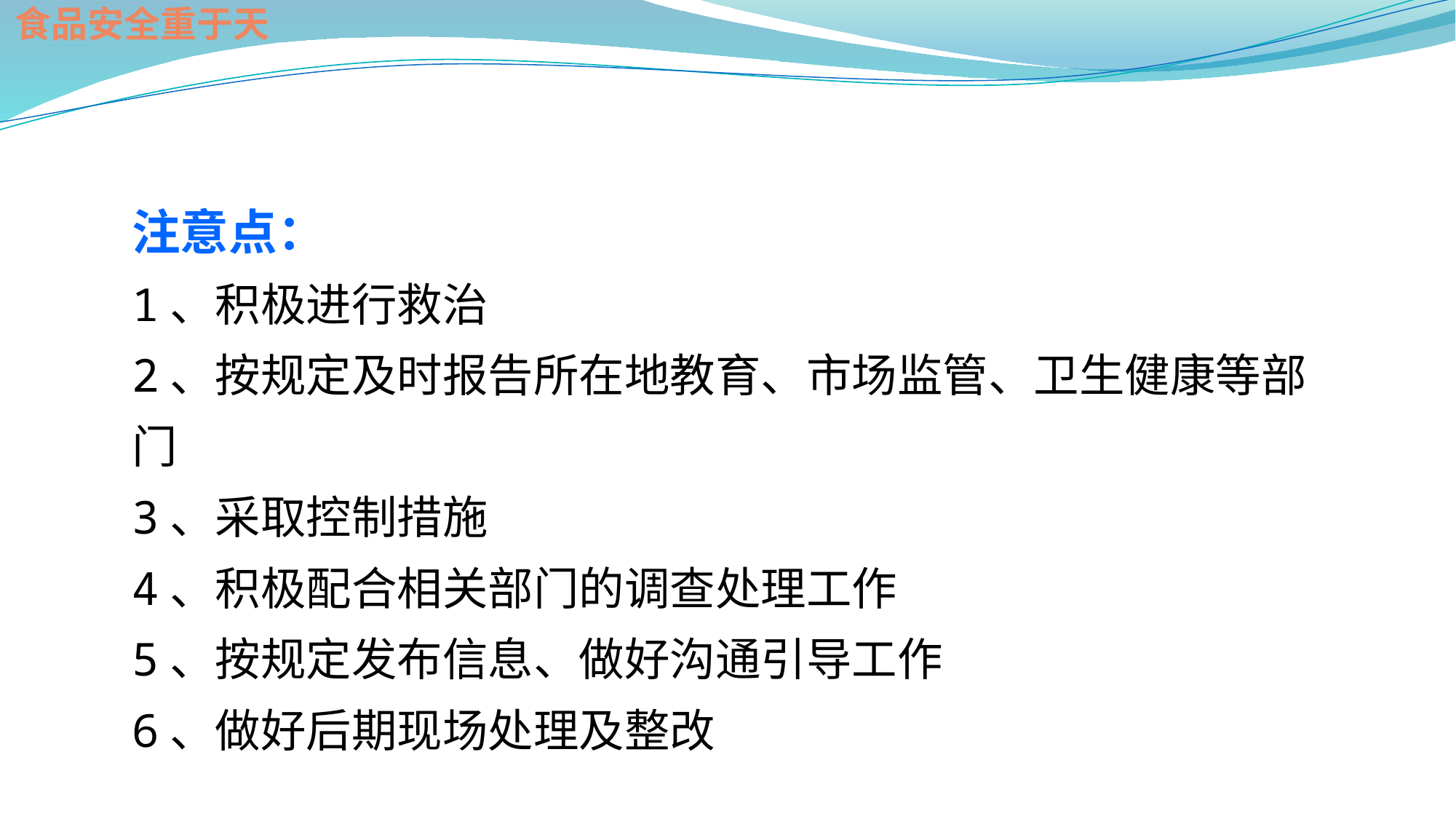

食品安全重于天
注意点：
1、积极进行救治
2、按规定及时报告所在地教育、市场监管、卫生健康等部门
3、采取控制措施
4、积极配合相关部门的调查处理工作
5、按规定发布信息、做好沟通引导工作
6、做好后期现场处理及整改